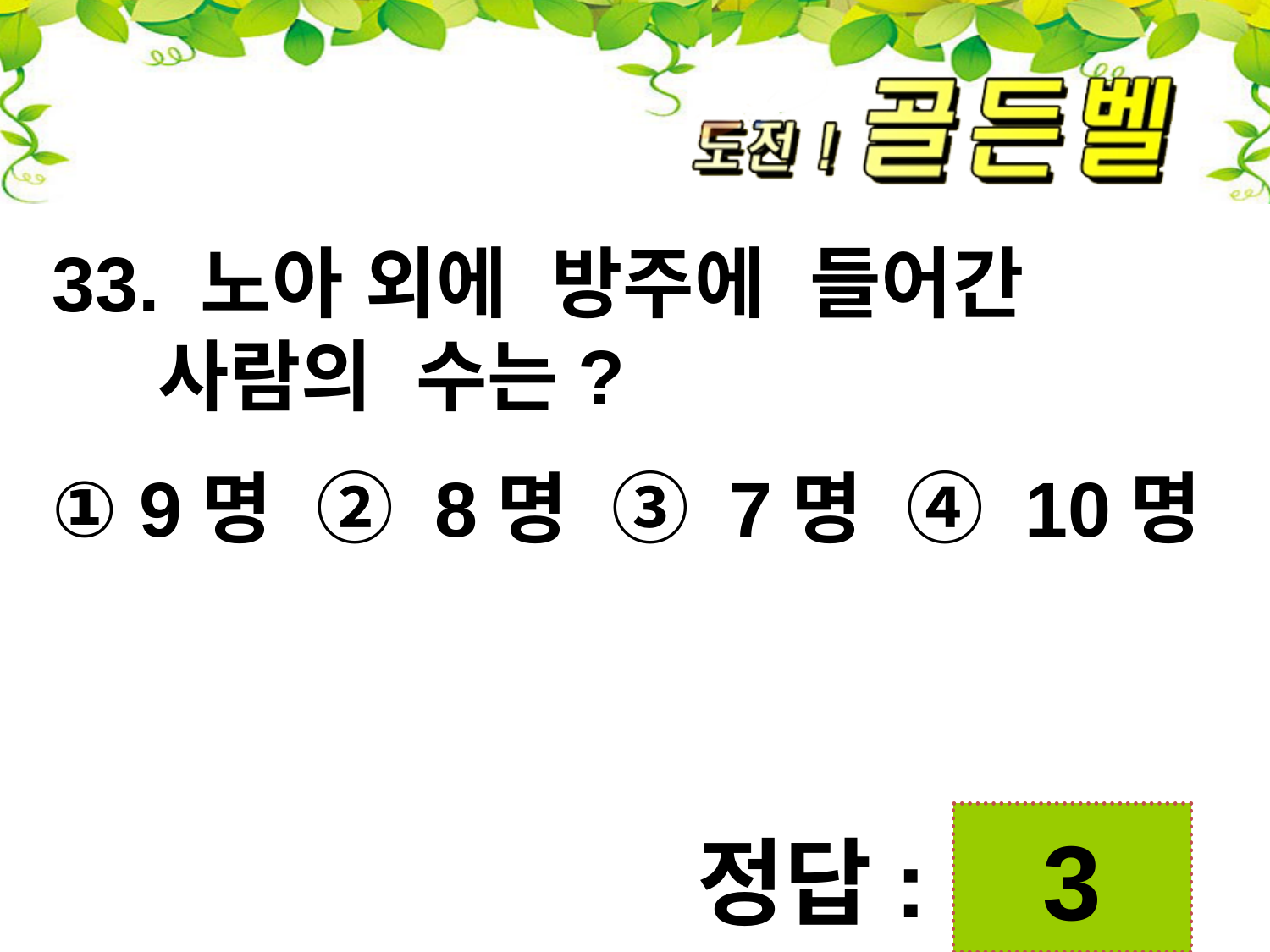

33. 노아 외에  방주에  들어간
    사람의  수는?
① 9명  ② 8명  ③ 7명  ④ 10명
첨성대
3
정답: